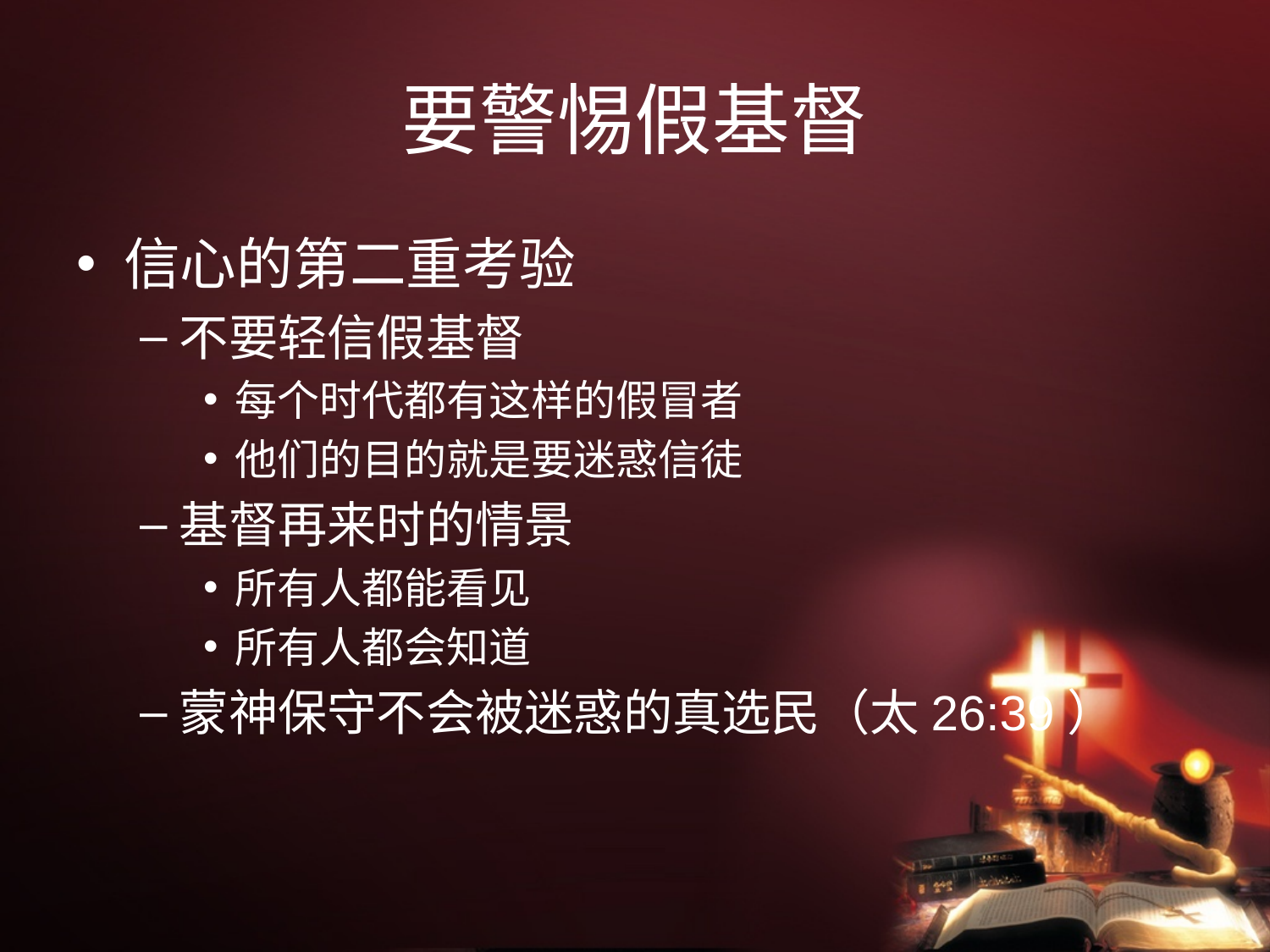

# 要警惕假基督
信心的第二重考验
不要轻信假基督
每个时代都有这样的假冒者
他们的目的就是要迷惑信徒
基督再来时的情景
所有人都能看见
所有人都会知道
蒙神保守不会被迷惑的真选民（太26:39）